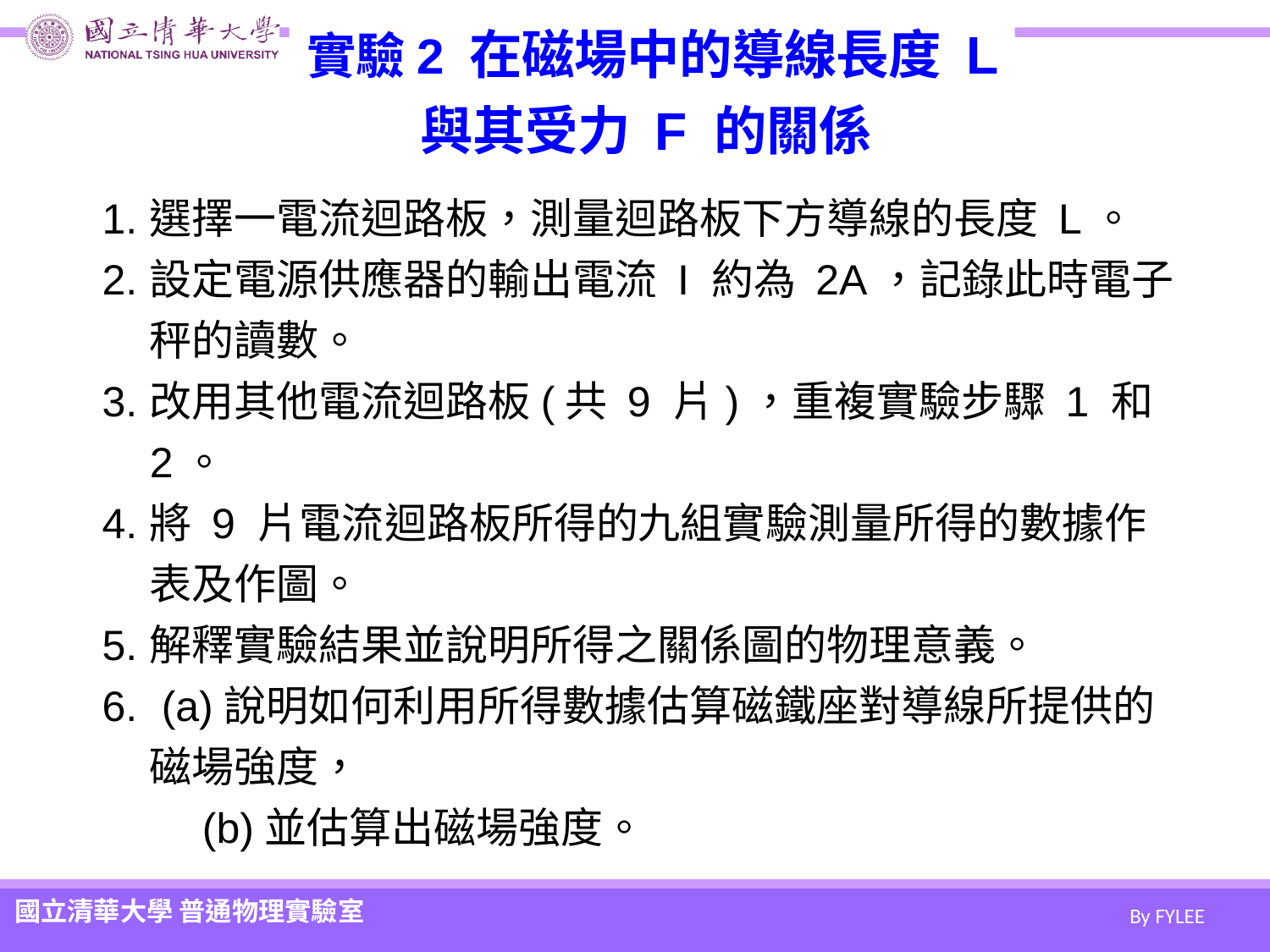

# 實驗2 在磁場中的導線長度 L 與其受力 F 的關係
選擇一電流迴路板，測量迴路板下方導線的長度 L。
設定電源供應器的輸出電流 I 約為 2A，記錄此時電子秤的讀數。
改用其他電流迴路板(共 9 片)，重複實驗步驟 1 和 2。
將 9 片電流迴路板所得的九組實驗測量所得的數據作表及作圖。
解釋實驗結果並說明所得之關係圖的物理意義。
 (a)說明如何利用所得數據估算磁鐵座對導線所提供的	磁場強度，
	(b)並估算出磁場強度。